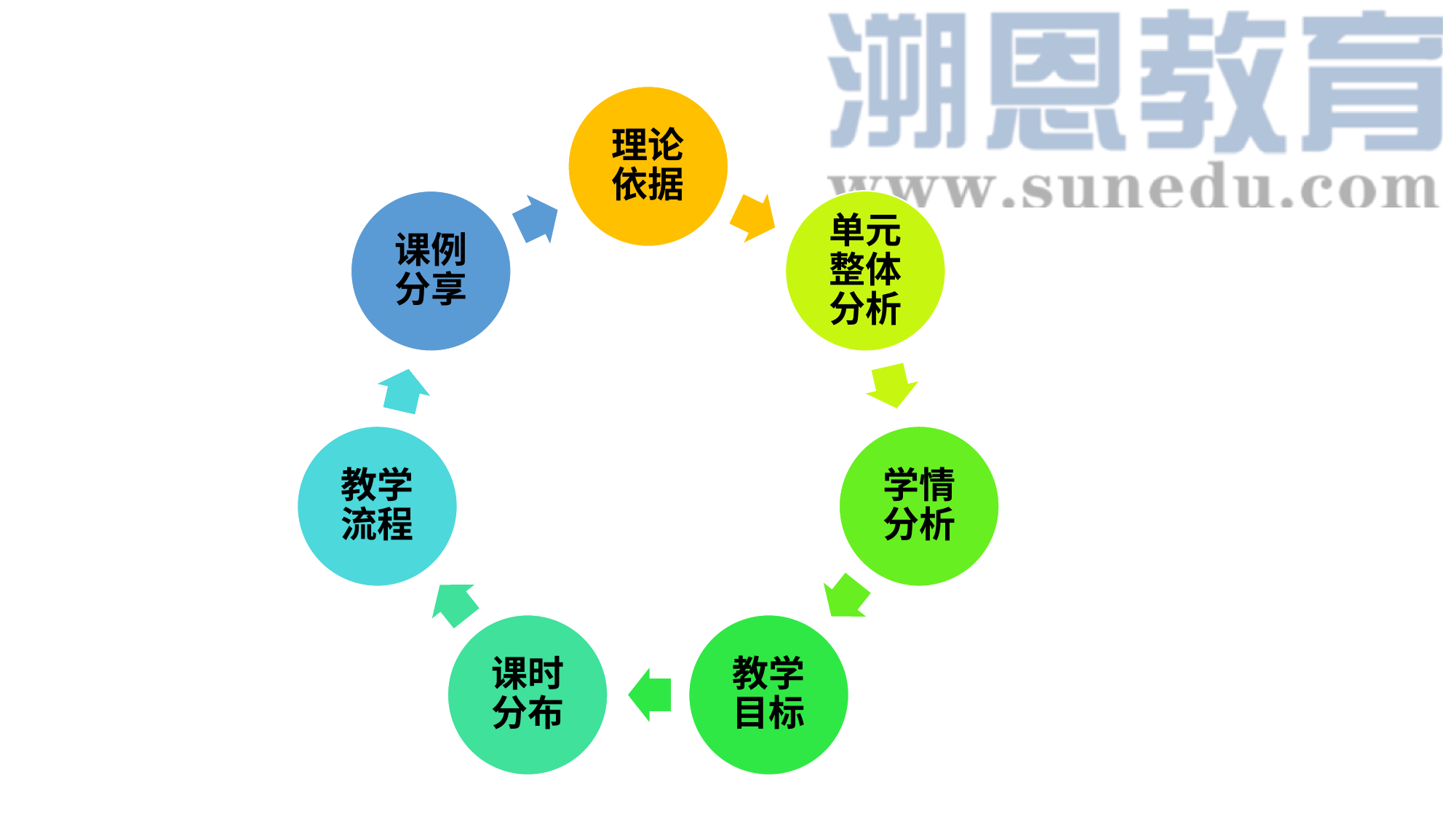

理论依据

单元整体分析

学情分析

教学目标

课时分布

教学流程

课例分享

学情分析